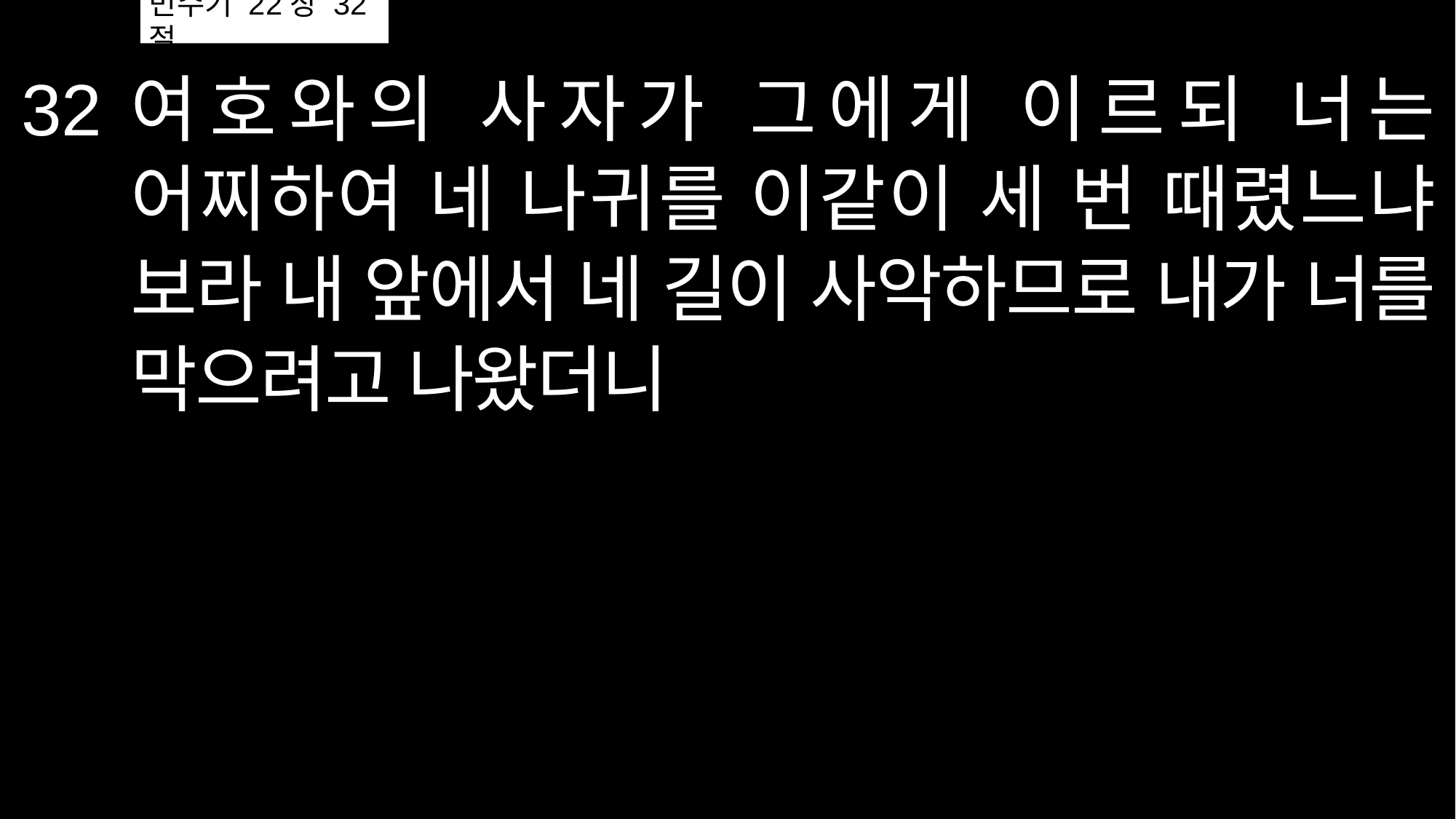

# 민수기 22장 32절
여호와의 사자가 그에게 이르되 너는 어찌하여 네 나귀를 이같이 세 번 때렸느냐 보라 내 앞에서 네 길이 사악하므로 내가 너를 막으려고 나왔더니